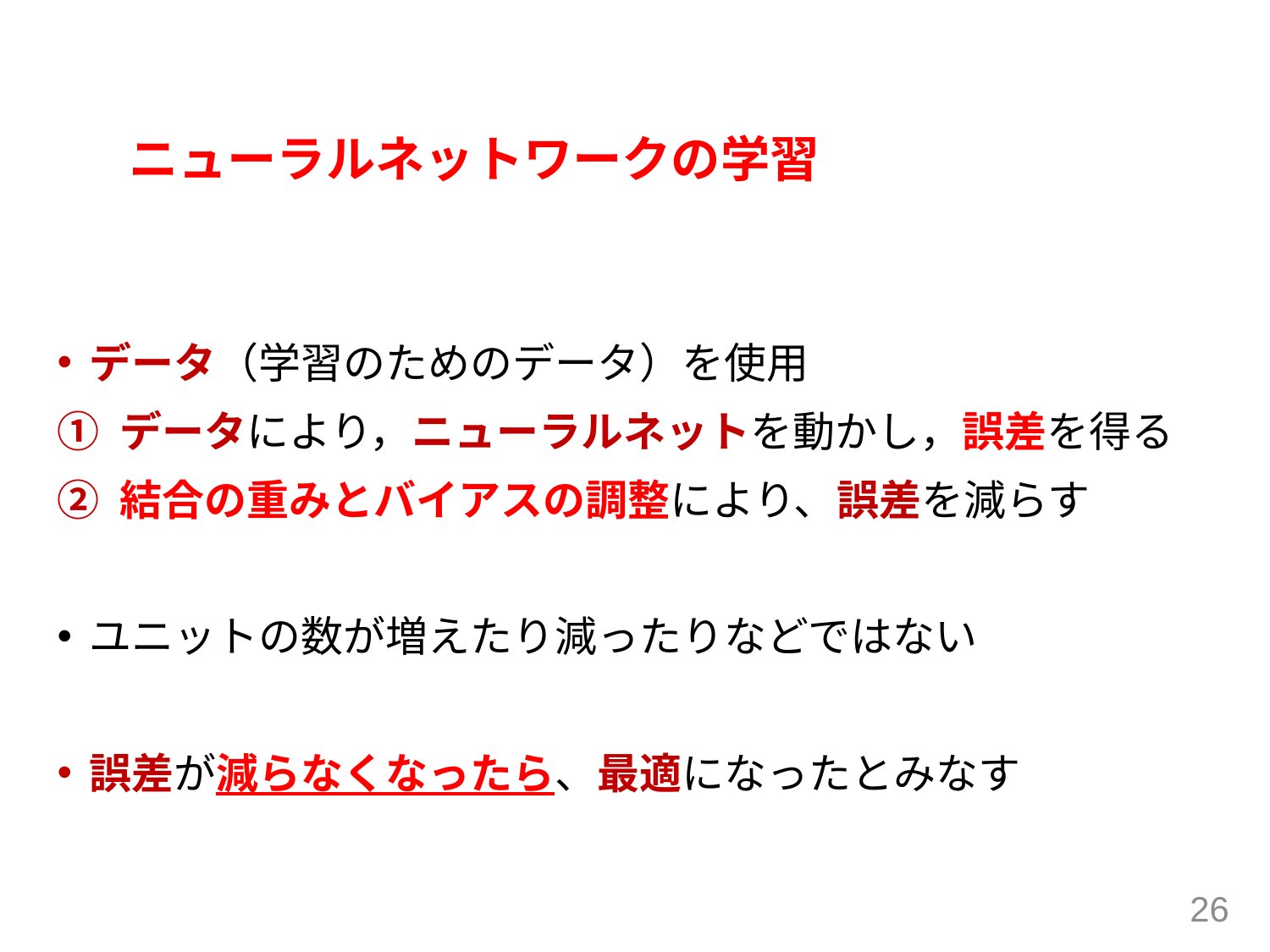

# ニューラルネットワークの学習
データ（学習のためのデータ）を使用
① データにより，ニューラルネットを動かし，誤差を得る
② 結合の重みとバイアスの調整により、誤差を減らす

ユニットの数が増えたり減ったりなどではない

誤差が減らなくなったら、最適になったとみなす

26